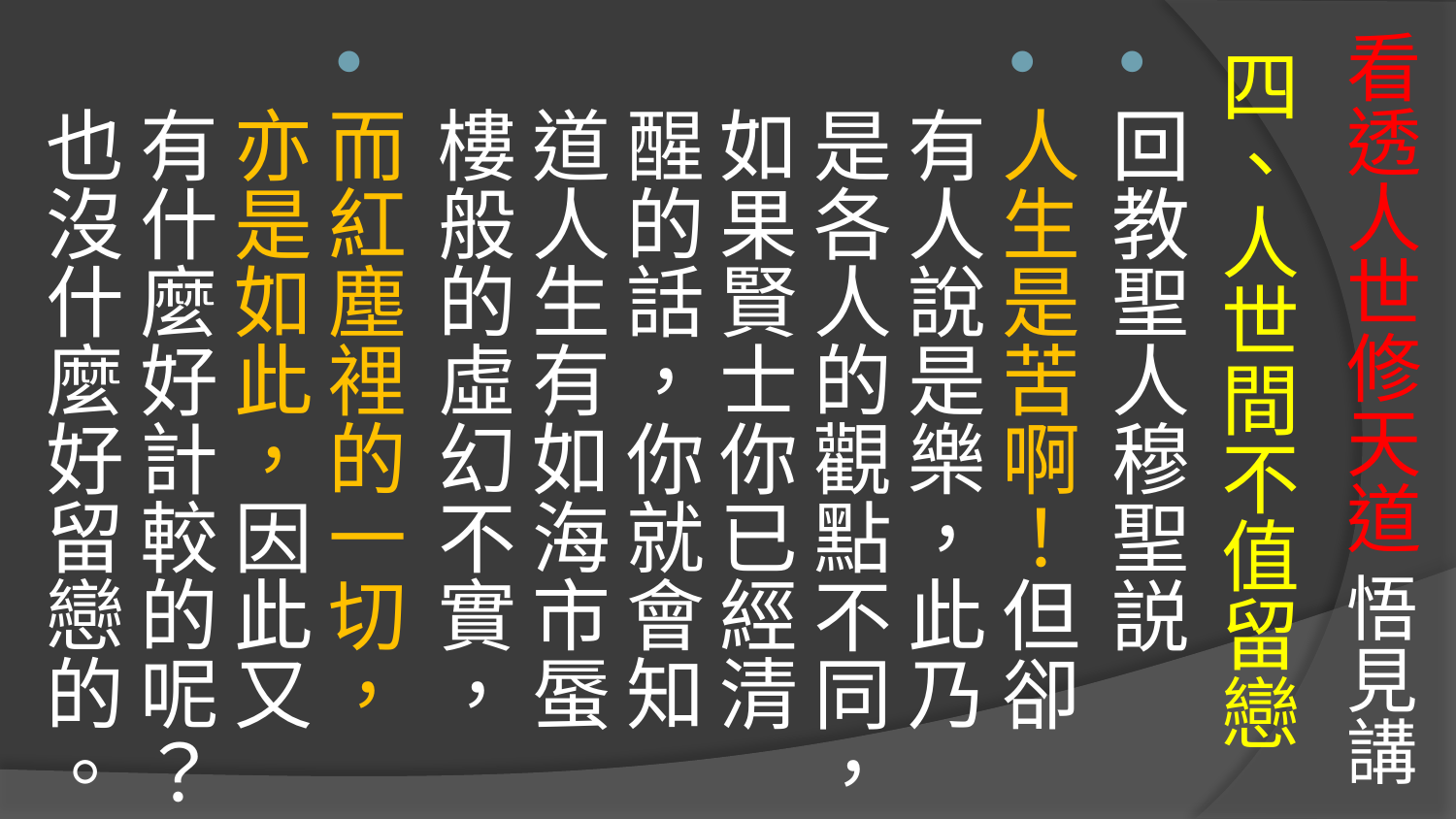

# 看透人世修天道 悟見講
四、人世間不值留戀
回教聖人穆聖説
人生是苦啊！但卻有人說是樂，此乃是各人的觀點不同，如果賢士你已經清醒的話，你就會知道人生有如海市蜃樓般的虛幻不實，
而紅塵裡的一切，亦是如此，因此又有什麼好計較的呢？也沒什麼好留戀的。